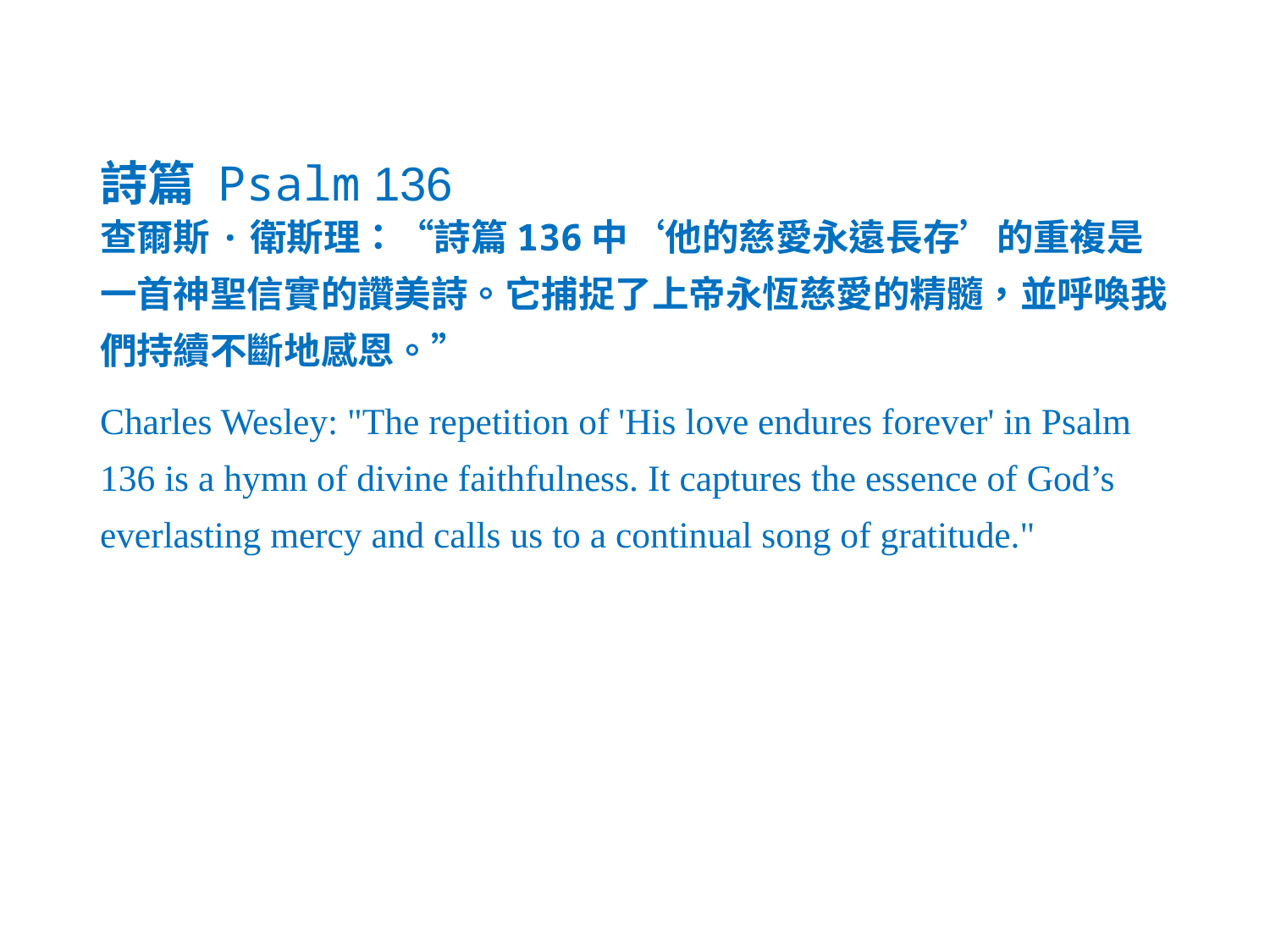

詩篇 Psalm 136
查爾斯·衛斯理：“詩篇136中‘他的慈愛永遠長存’的重複是一首神聖信實的讚美詩。它捕捉了上帝永恆慈愛的精髓，並呼喚我們持續不斷地感恩。”
Charles Wesley: "The repetition of 'His love endures forever' in Psalm 136 is a hymn of divine faithfulness. It captures the essence of God’s everlasting mercy and calls us to a continual song of gratitude."